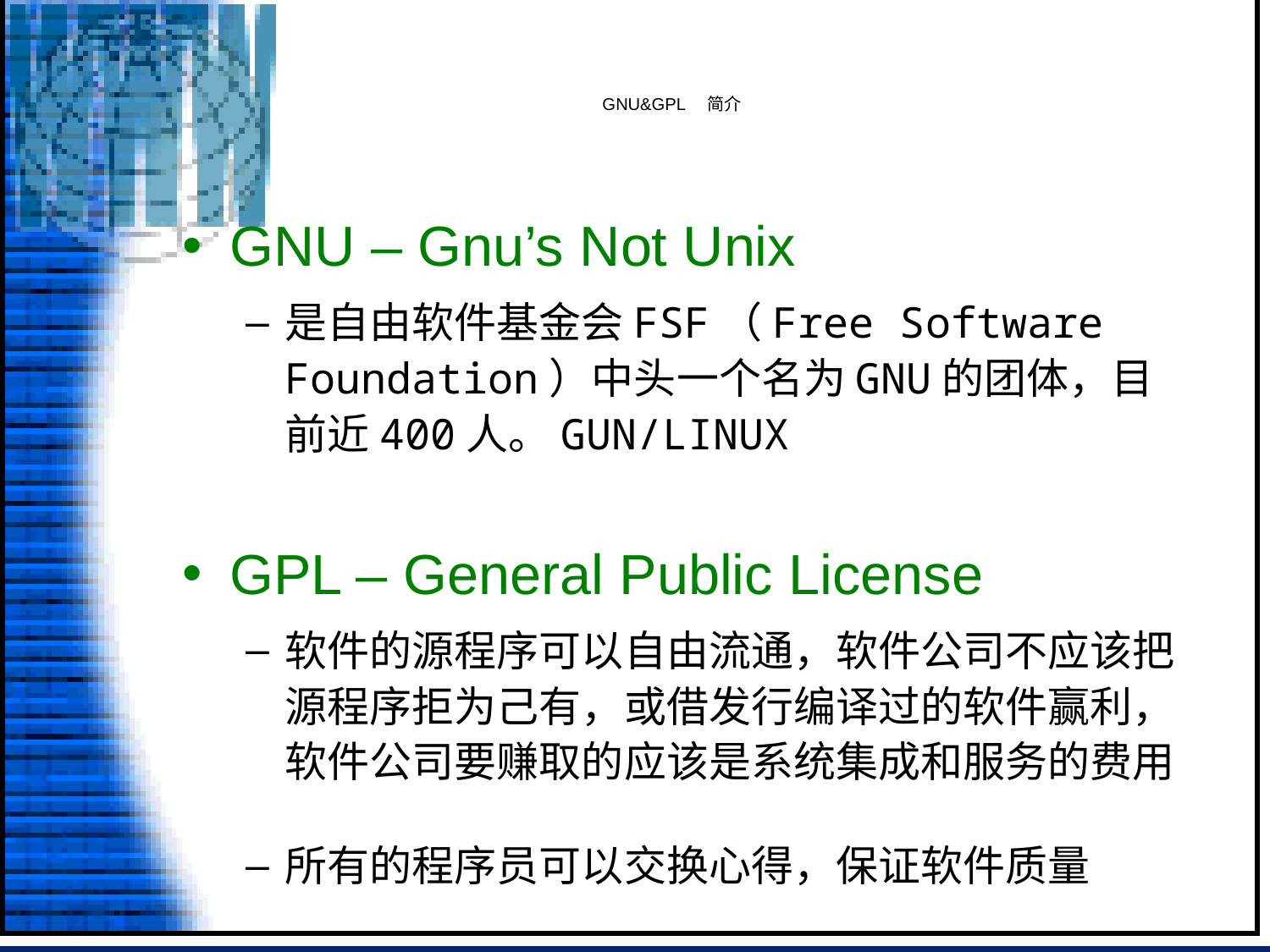

# GNU&GPL  简介
GNU – Gnu’s Not Unix
是自由软件基金会FSF（Free Software Foundation）中头一个名为GNU的团体，目前近400人。GUN/LINUX

GPL – General Public License
软件的源程序可以自由流通，软件公司不应该把源程序拒为己有，或借发行编译过的软件赢利，软件公司要赚取的应该是系统集成和服务的费用

所有的程序员可以交换心得，保证软件质量